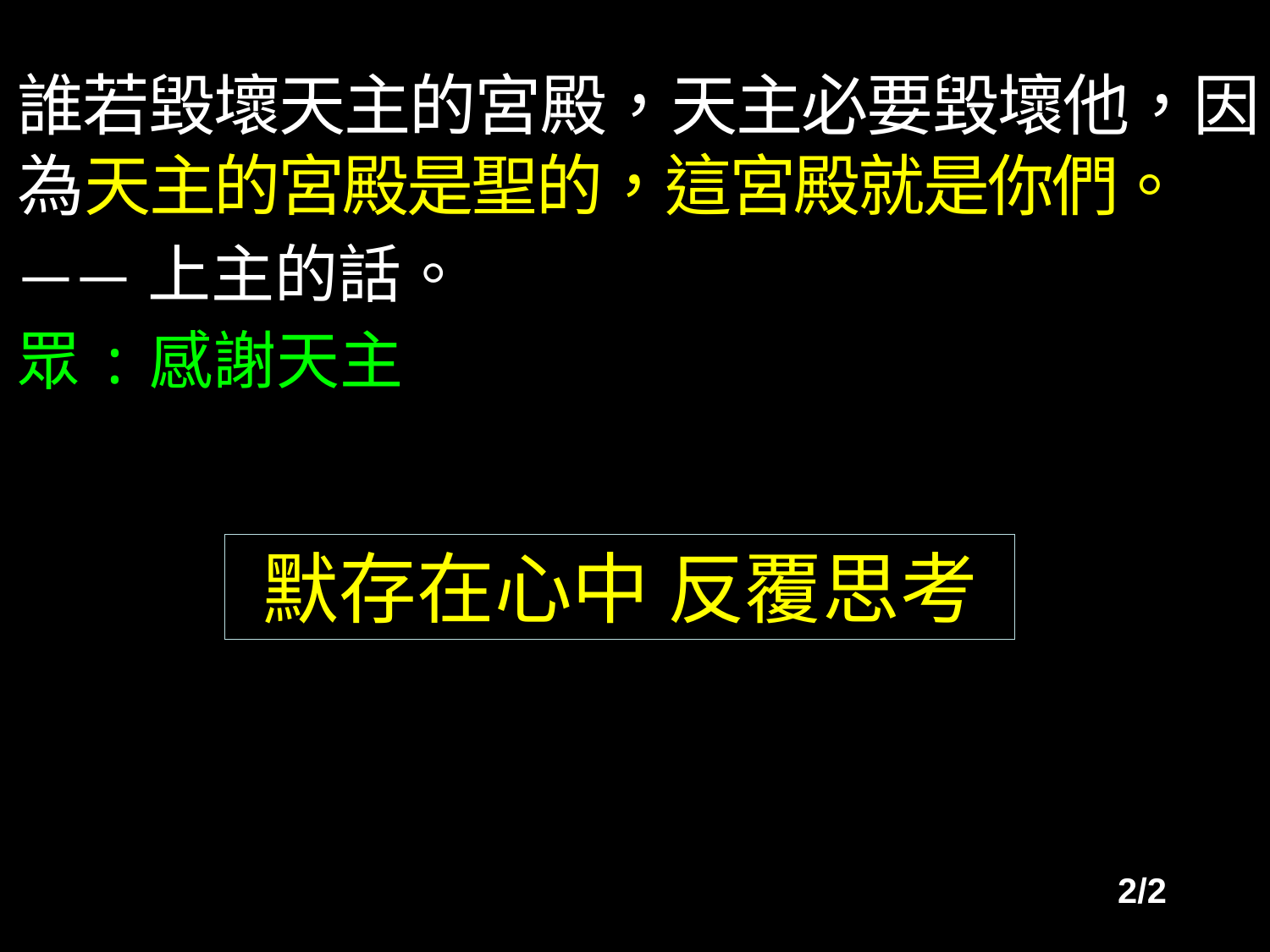

誰若毀壞天主的宮殿，天主必要毀壞他，因為天主的宮殿是聖的，這宮殿就是你們。
——上主的話。
眾:感謝天主

默存在心中 反覆思考
2/2